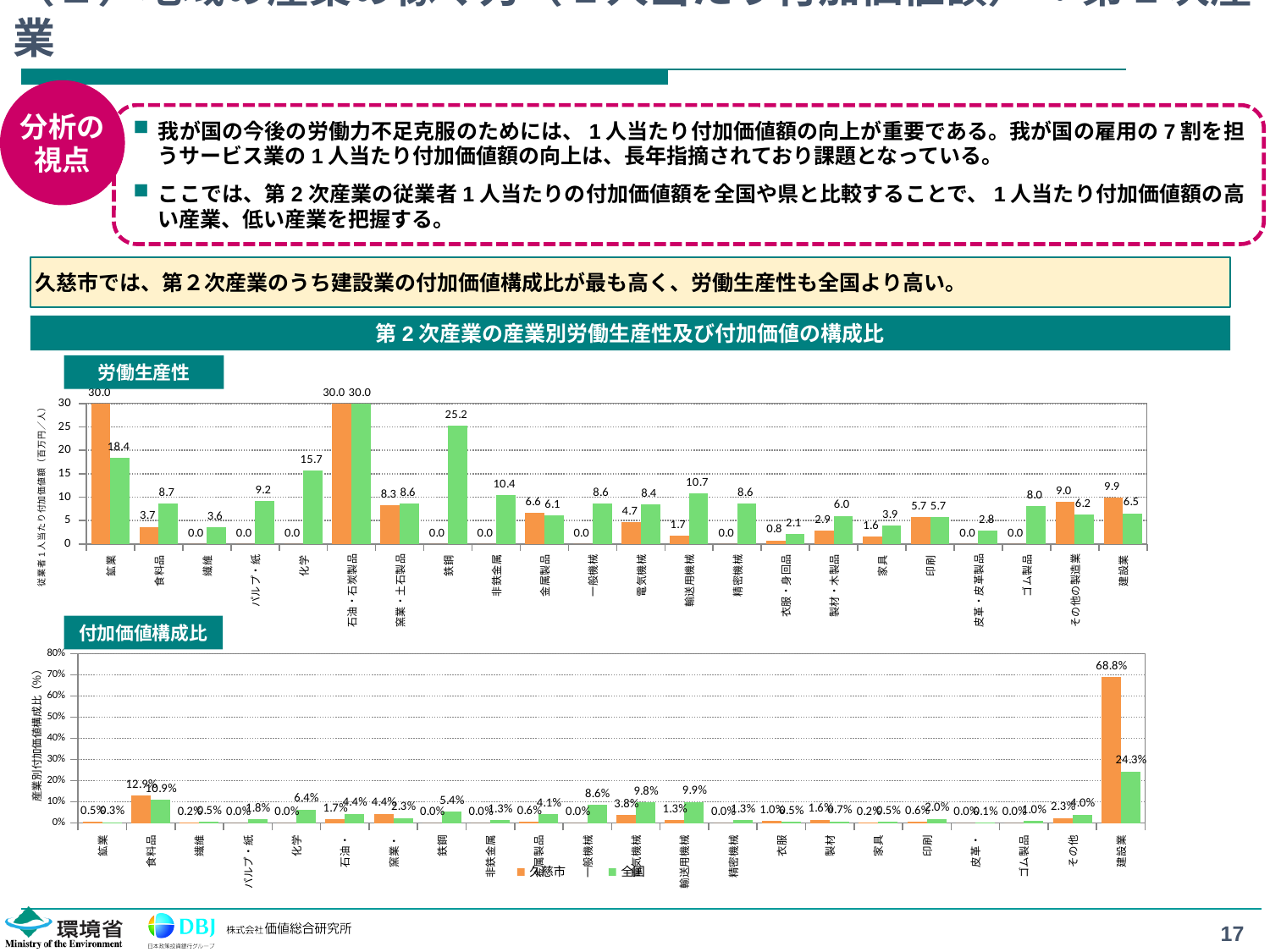

# （２）地域の産業の稼ぐ力（1人当たり付加価値額） ：第2次産業
分析の
視点
我が国の今後の労働力不足克服のためには、1人当たり付加価値額の向上が重要である。我が国の雇用の7割を担うサービス業の1人当たり付加価値額の向上は、長年指摘されており課題となっている。
ここでは、第2次産業の従業者1人当たりの付加価値額を全国や県と比較することで、1人当たり付加価値額の高い産業、低い産業を把握する。
久慈市では、第２次産業のうち建設業の付加価値構成比が最も高く、労働生産性も全国より高い。
第2次産業の産業別労働生産性及び付加価値の構成比
労働生産性

### Chart

| Category | 久慈市 | 全国 |
|---|---|---|
| 鉱業 | 30.0 | 18.398349269542685 |
| 食料品 | 3.6638799404591054 | 8.695198793478141 |
| 繊維 | 0.0 | 3.6141506270786636 |
| パルプ・紙 | 0.0 | 9.159056409098323 |
| 化学 | 0.0 | 15.695340338819282 |
| 石油・石炭製品 | 30.0 | 30.0 |
| 窯業・土石製品 | 8.286447067144524 | 8.583969923172562 |
| 鉄鋼 | 0.0 | 25.214217438566898 |
| 非鉄金属 | 0.0 | 10.353062999053886 |
| 金属製品 | 6.558923997826086 | 6.125815705137214 |
| 一般機械 | 0.0 | 8.578136810685878 |
| 電気機械 | 4.691963822960289 | 8.405414467881132 |
| 輸送用機械 | 1.68300430852151 | 10.738288247024439 |
| 精密機械 | 0.0 | 8.614297157303584 |
| 衣服・身回品 | 0.7541832346818612 | 2.0769337711668974 |
| 製材・木製品 | 2.8999877125226186 | 6.010747345684172 |
| 家具 | 1.5746452421921766 | 3.860970591450349 |
| 印刷 | 5.6729330697767 | 5.703321900694116 |
| 皮革・皮革製品 | 0.0 | 2.832824304498484 |
| ゴム製品 | 0.0 | 8.012273780096596 |
| その他の製造業 | 8.957813008970984 | 6.218371266293251 |
| 建設業 | 9.919813921537365 | 6.541595288829069 |
付加価値構成比

### Chart

| Category | 久慈市 | 全国 |
|---|---|---|
| 鉱業 | 0.0054220030501404125 | 0.0027327727645611133 |
| 食料品 | 0.12871874436914232 | 0.1094134536505331 |
| 繊維 | 0.0016578946419021938 | 0.004687927262783696 |
| パルプ・紙 | 0.0 | 0.01803219852337982 |
| 化学 | 0.0 | 0.06375786163522001 |
| 石油・石炭製品 | 0.01727726506919641 | 0.04424989745693197 |
| 窯業・土石製品 | 0.04391935447550795 | 0.022859413453650553 |
| 鉄鋼 | 0.0 | 0.05435722586819796 |
| 非鉄金属 | 0.0 | 0.013231473885698659 |
| 金属製品 | 0.00583652857215122 | 0.04052672955974836 |
| 一般機械 | 0.0 | 0.08565166119770307 |
| 電気機械 | 0.03773699717087455 | 0.09752273038009308 |
| 輸送用機械 | 0.013325266582094339 | 0.09902327727645621 |
| 精密機械 | 0.0 | 0.013138330598851536 |
| 衣服・身回品 | 0.010420663003779885 | 0.005146807492480181 |
| 製材・木製品 | 0.015933109519672656 | 0.006834495488105016 |
| 家具 | 0.001989182798146854 | 0.005304894722450088 |
| 印刷 | 0.006353179725571135 | 0.020330017774131827 |
| 皮革・皮革製品 | 0.0 | 0.0009767227235438897 |
| ゴム製品 | 0.0 | 0.010094510527755007 |
| その他の製造業 | 0.023278911572689152 | 0.03956966092425481 |
| 建設業 | 0.688130899449131 | 0.24255793683347 |
17